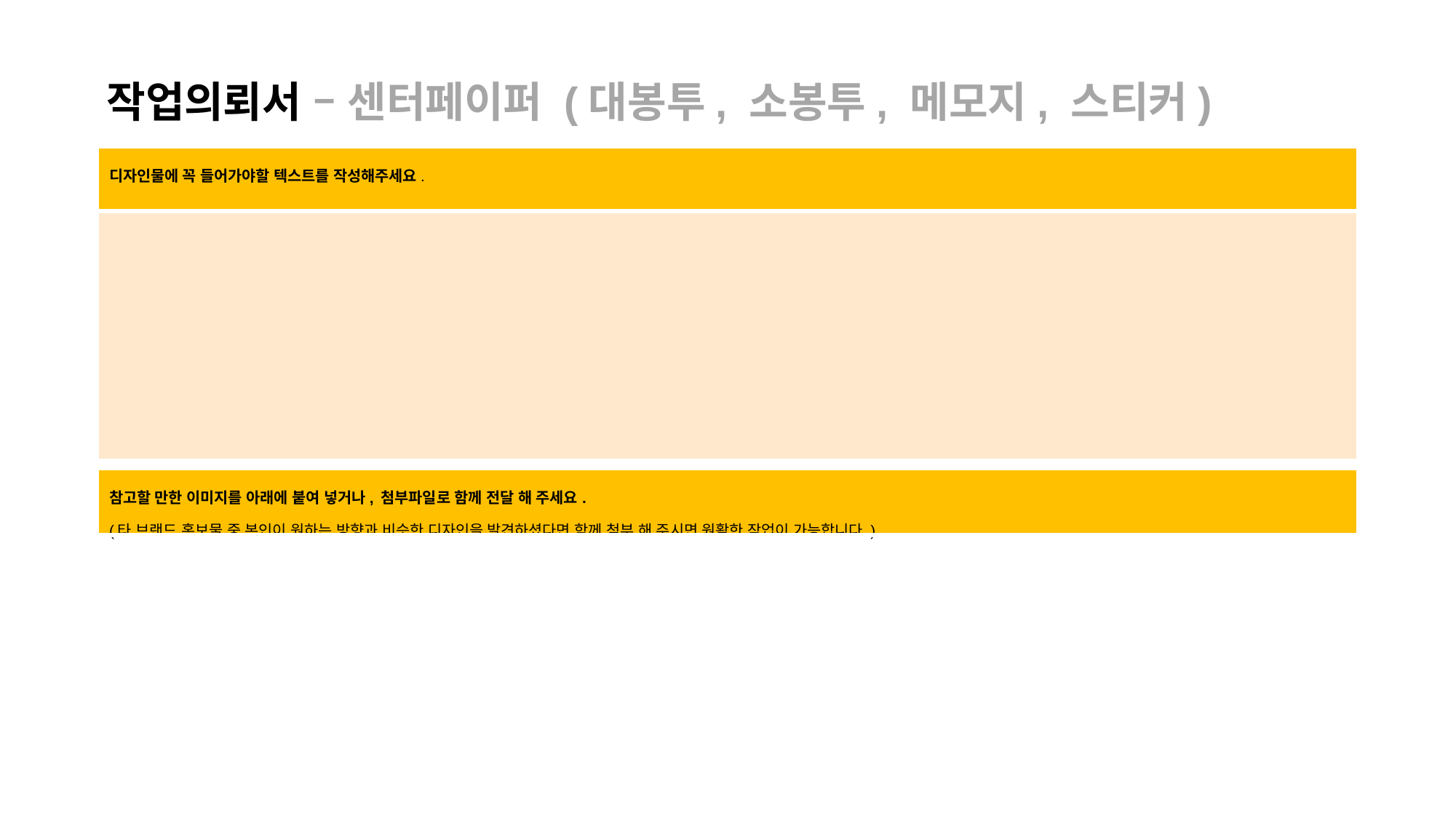

작업의뢰서 – 센터페이퍼 (대봉투, 소봉투, 메모지, 스티커)
| 디자인물에 꼭 들어가야할 텍스트를 작성해주세요. |
| --- |
|  |
| 참고할 만한 이미지를 아래에 붙여 넣거나, 첨부파일로 함께 전달 해 주세요. (타 브랜드 홍보물 중 본인이 원하는 방향과 비슷한 디자인을 발견하셨다면 함께 첨부 해 주시면 원활한 작업이 가능합니다.) |
| --- |